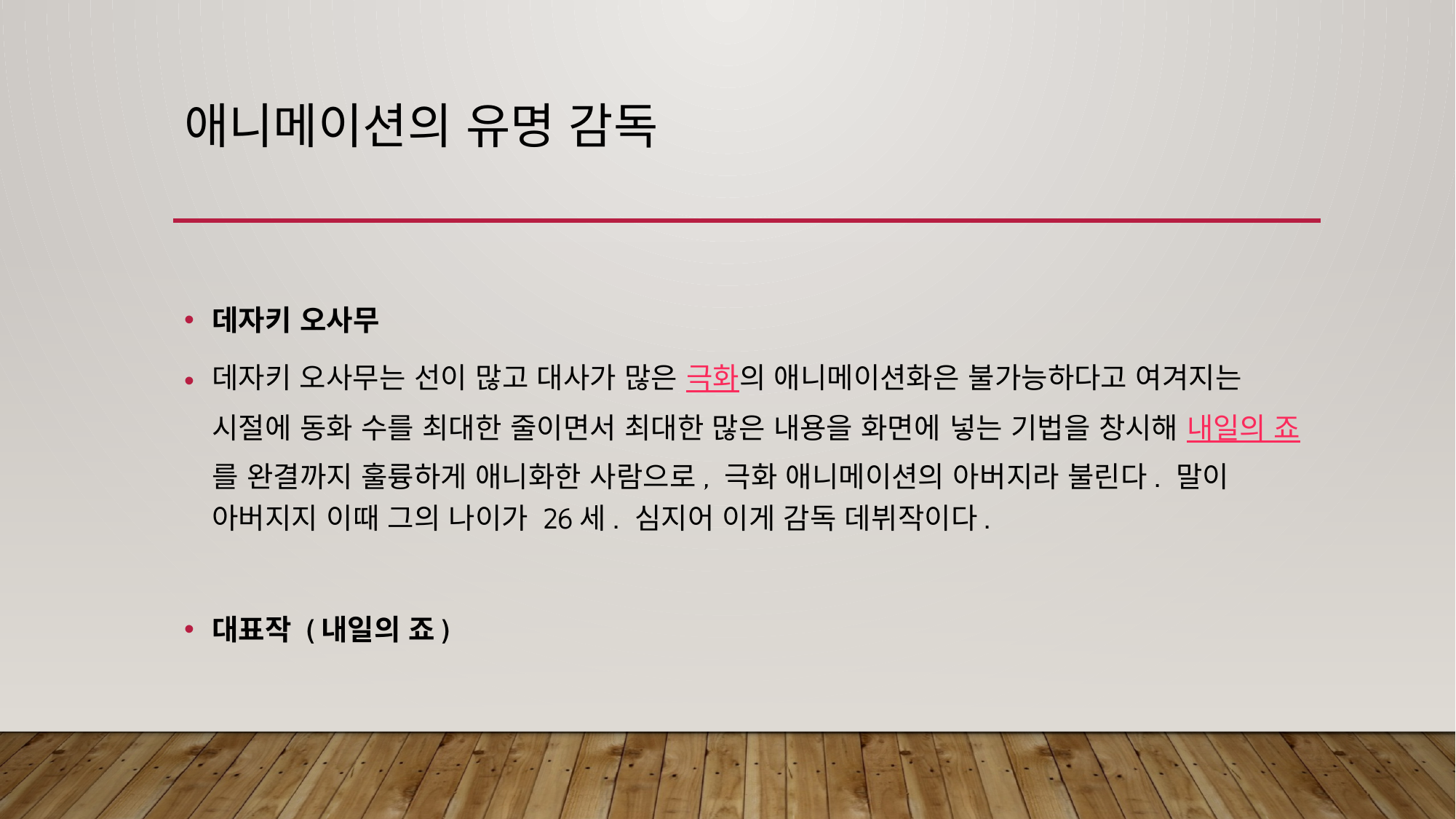

# 애니메이션의 유명 감독

데자키 오사무
데자키 오사무는 선이 많고 대사가 많은 극화의 애니메이션화은 불가능하다고 여겨지는 시절에 동화 수를 최대한 줄이면서 최대한 많은 내용을 화면에 넣는 기법을 창시해 내일의 죠를 완결까지 훌륭하게 애니화한 사람으로, 극화 애니메이션의 아버지라 불린다. 말이 아버지지 이때 그의 나이가 26세. 심지어 이게 감독 데뷔작이다.

대표작 (내일의 죠)